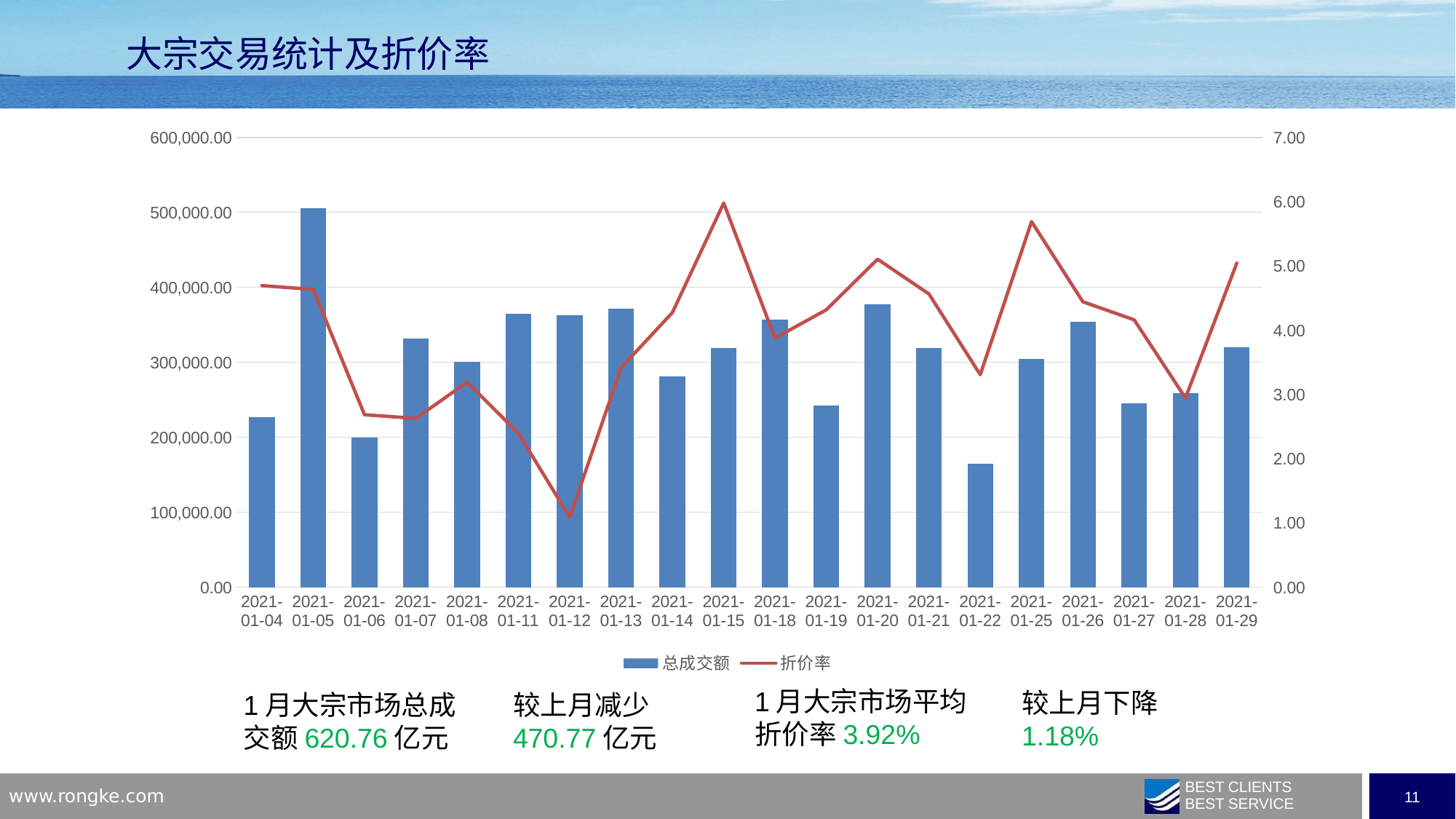

大宗交易统计及折价率

### Chart

| Category | 总成交额 | 折价率 |
|---|---|---|
| 2021-01-04 | 226999.51 | 4.6934741510852795 |
| 2021-01-05 | 505966.2599999998 | 4.635409723027967 |
| 2021-01-06 | 199463.79 | 2.683374101034441 |
| 2021-01-07 | 332169.1000000001 | 2.6270595596465425 |
| 2021-01-08 | 300476.5699999999 | 3.1905880457579125 |
| 2021-01-11 | 365090.03 | 2.3950578128185773 |
| 2021-01-12 | 362500.50999999995 | 1.0865263808428318 |
| 2021-01-13 | 371897.0299999999 | 3.415271268753717 |
| 2021-01-14 | 280735.75999999983 | 4.274184289999219 |
| 2021-01-15 | 318774.34999999986 | 5.979420965701404 |
| 2021-01-18 | 356929.98000000016 | 3.8761084283612064 |
| 2021-01-19 | 242058.13999999993 | 4.317085352594765 |
| 2021-01-20 | 377711.11 | 5.105064271769062 |
| 2021-01-21 | 319376.7500000001 | 4.56446313976894 |
| 2021-01-22 | 164408.32999999996 | 3.3079246176259973 |
| 2021-01-25 | 304403.98000000016 | 5.690022262323512 |
| 2021-01-26 | 354099.97 | 4.442720566979685 |
| 2021-01-27 | 245650.86999999994 | 4.161075174079168 |
| 2021-01-28 | 258867.2500000001 | 2.9440556276439156 |
| 2021-01-29 | 320060.7000000001 | 5.0437915402759135 |
1月大宗市场平均折价率3.92%
较上月下降1.18%
1月大宗市场总成交额620.76亿元
较上月减少
470.77亿元